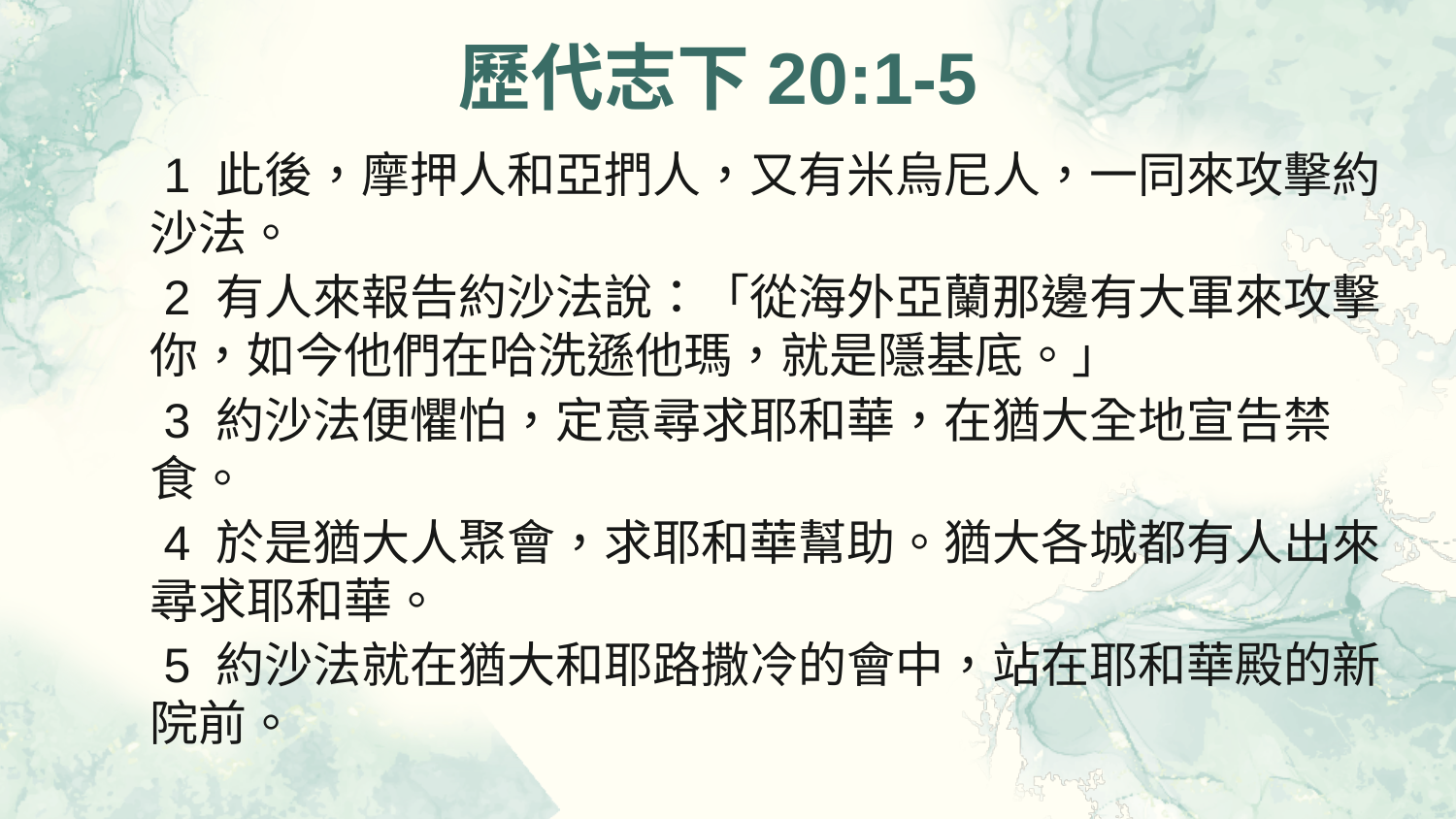

# 歷代志下20:1-5
 1 此後，摩押人和亞捫人，又有米烏尼人，一同來攻擊約沙法。
 2 有人來報告約沙法說：「從海外亞蘭那邊有大軍來攻擊你，如今他們在哈洗遜他瑪，就是隱基底。」
 3 約沙法便懼怕，定意尋求耶和華，在猶大全地宣告禁食。
 4 於是猶大人聚會，求耶和華幫助。猶大各城都有人出來尋求耶和華。
 5 約沙法就在猶大和耶路撒冷的會中，站在耶和華殿的新院前。